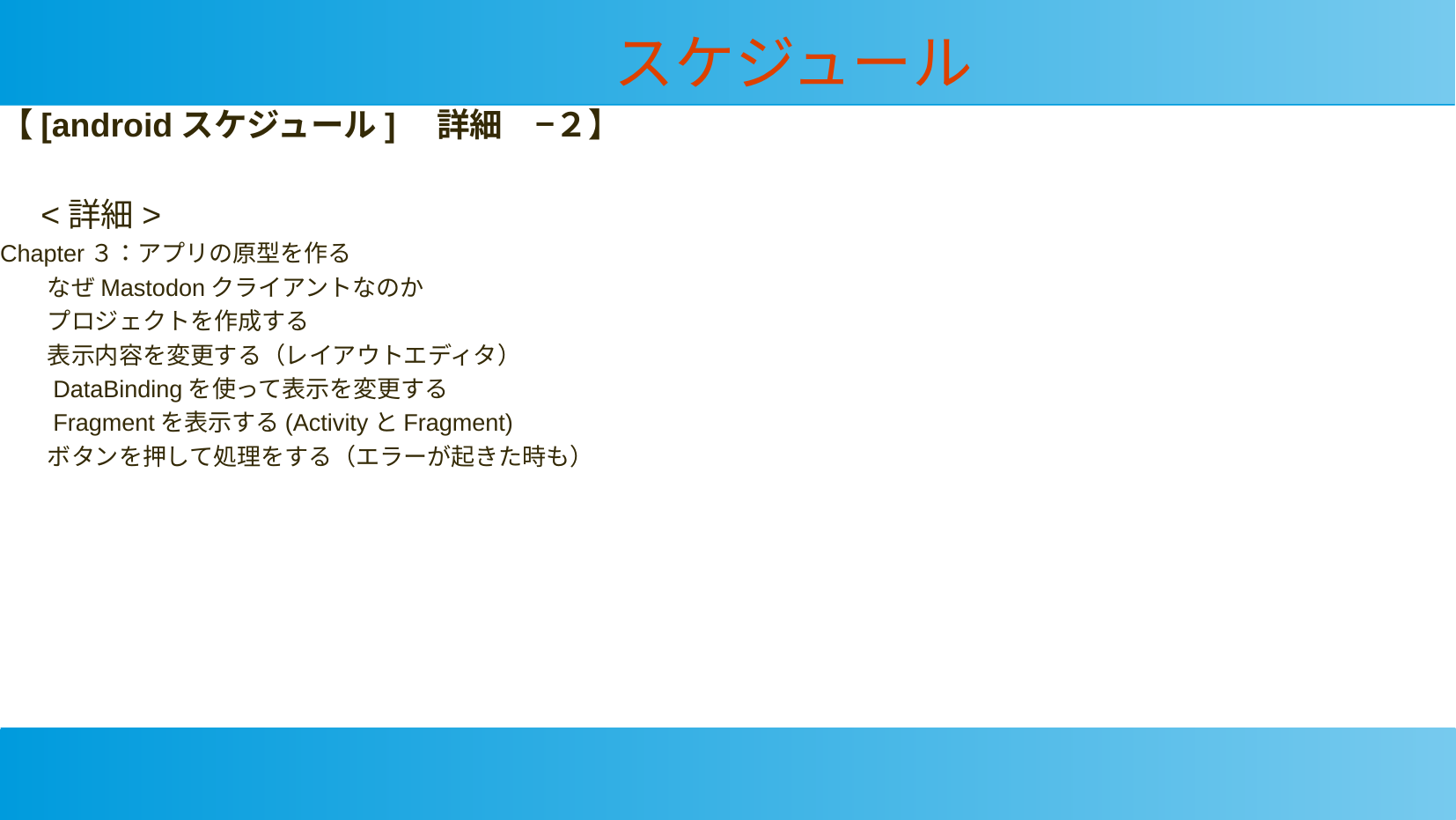

スケジュール
【[androidスケジュール]　詳細　−２】

　<詳細>
Chapter３：アプリの原型を作る
　　なぜMastodonクライアントなのか
　　プロジェクトを作成する
　　表示内容を変更する（レイアウトエディタ）
　　DataBindingを使って表示を変更する
　　Fragmentを表示する(ActivityとFragment)
　　ボタンを押して処理をする（エラーが起きた時も）